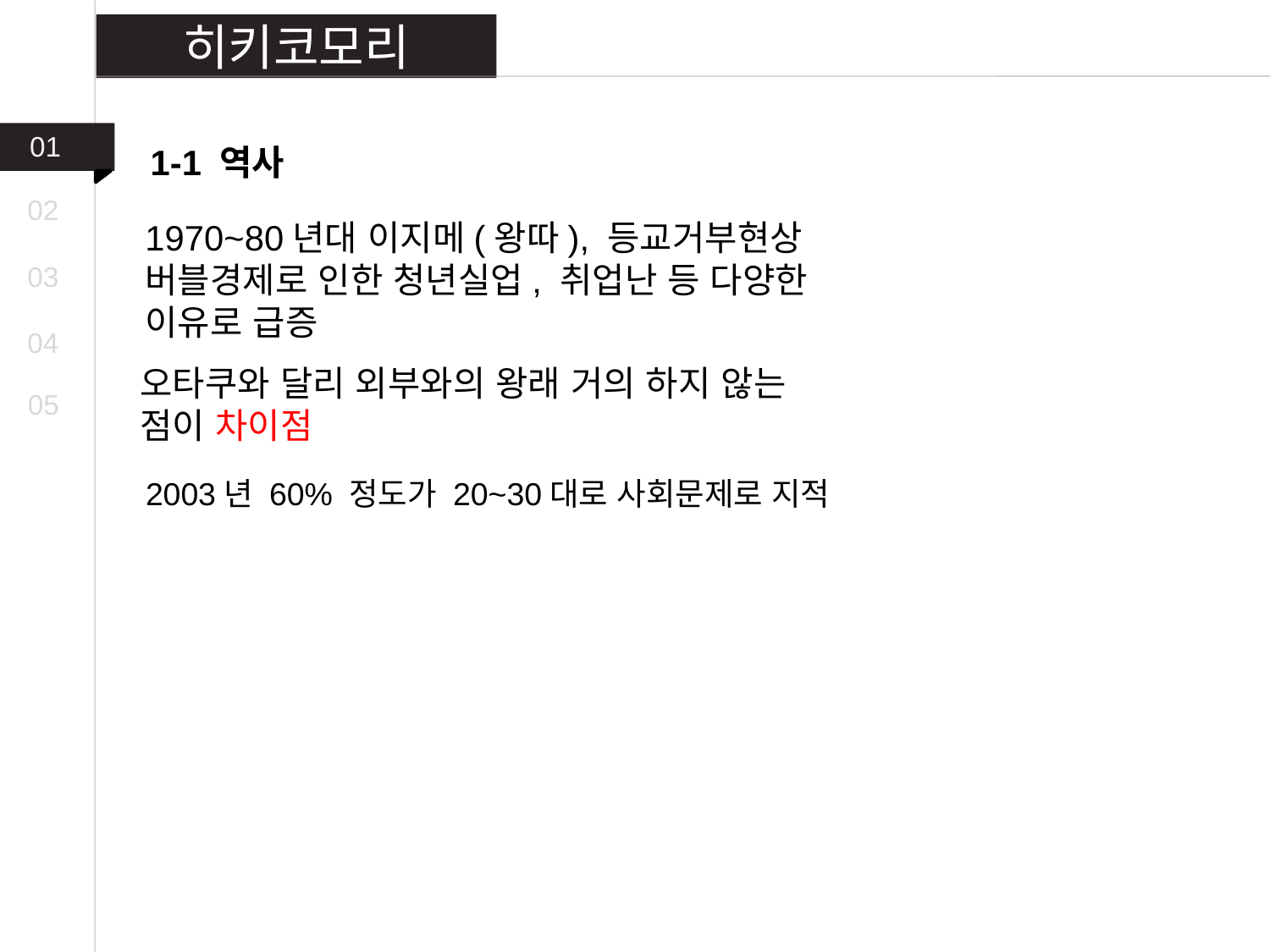

히키코모리
01

1-1 역사

02
1970~80년대 이지메(왕따), 등교거부현상
버블경제로 인한 청년실업, 취업난 등 다양한 이유로 급증

03
04
오타쿠와 달리 외부와의 왕래 거의 하지 않는 점이 차이점
05
2003년 60% 정도가 20~30대로 사회문제로 지적